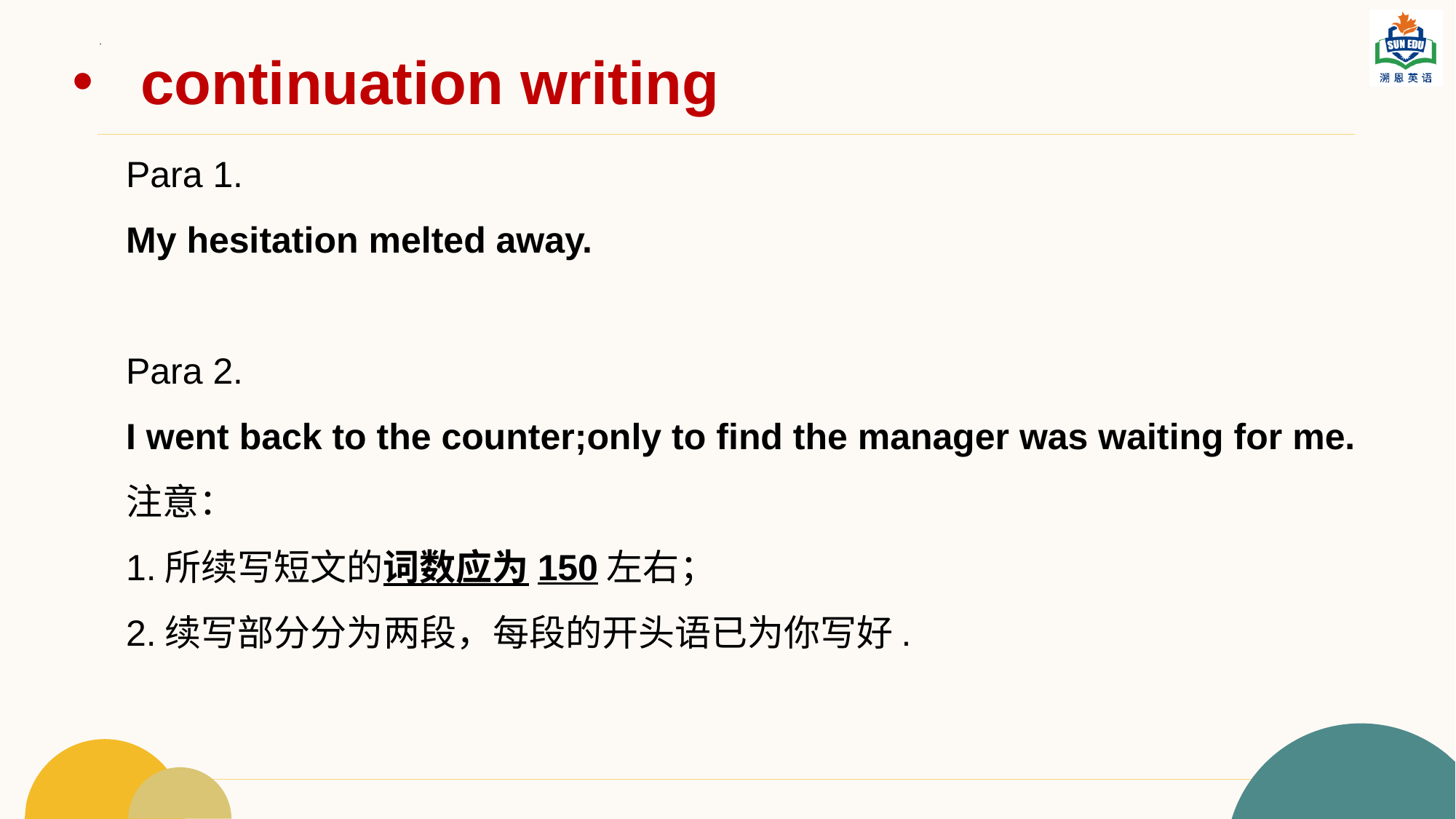

continuation writing
Para 1.
My hesitation melted away.

Para 2.
I went back to the counter;only to find the manager was waiting for me.
注意：
1.所续写短文的词数应为150左右；
2.续写部分分为两段，每段的开头语已为你写好.